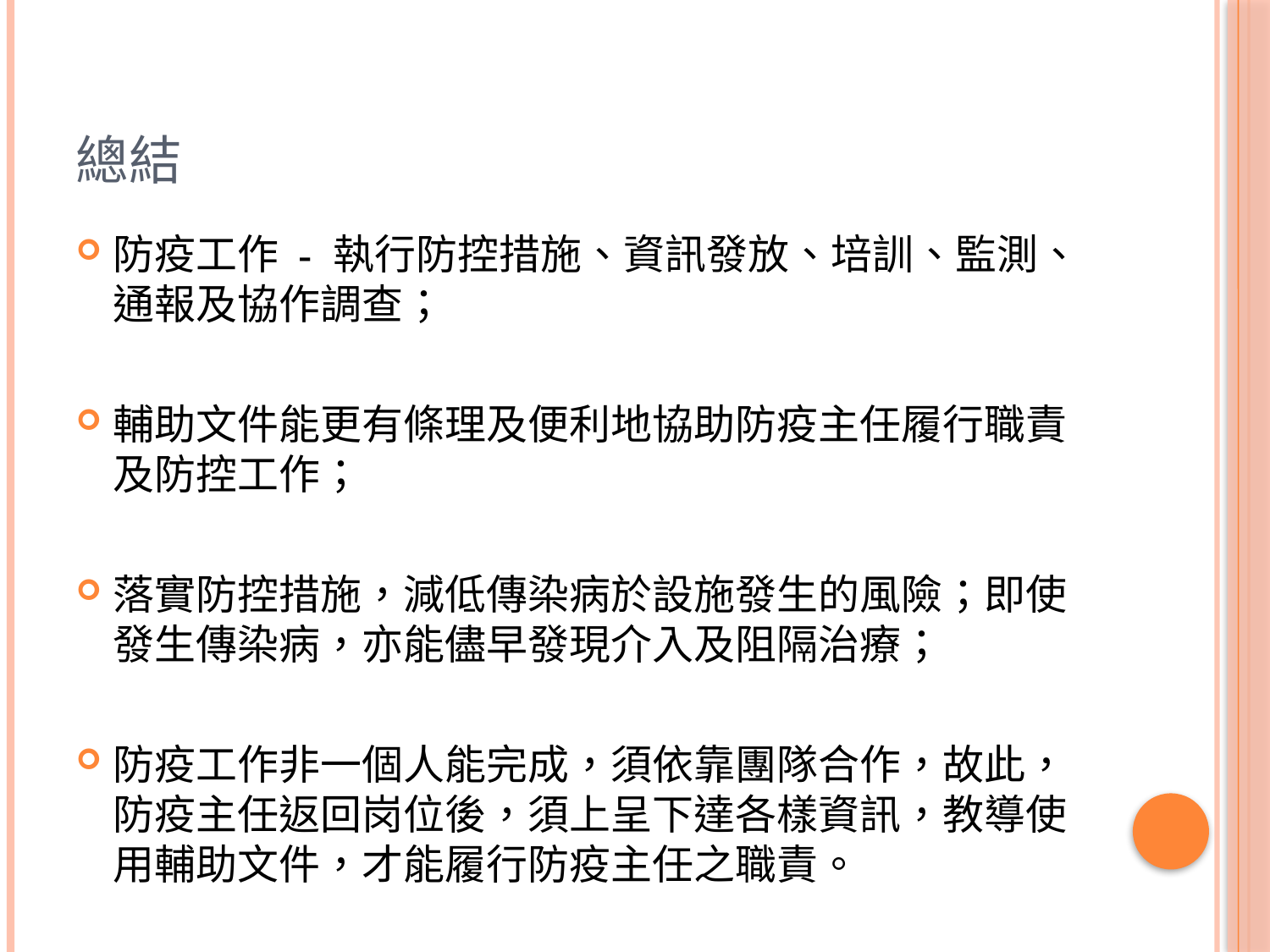

# 總結
防疫工作 - 執行防控措施、資訊發放、培訓、監測、通報及協作調查；

輔助文件能更有條理及便利地協助防疫主任履行職責及防控工作；

落實防控措施，減低傳染病於設施發生的風險；即使發生傳染病，亦能儘早發現介入及阻隔治療；

防疫工作非一個人能完成，須依靠團隊合作，故此，防疫主任返回岗位後，須上呈下達各樣資訊，教導使用輔助文件，才能履行防疫主任之職責。